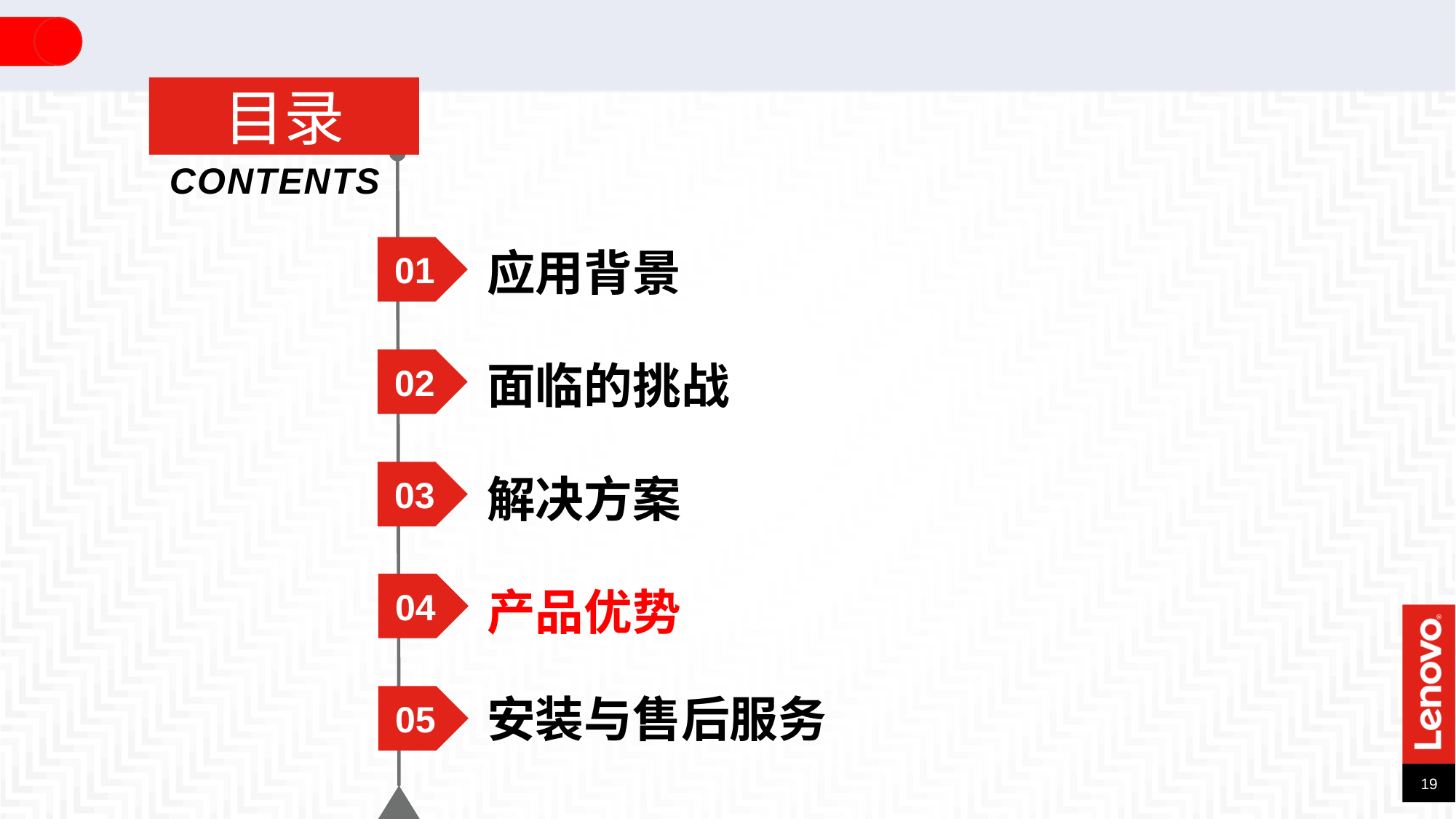

目录
CONTENTS
01
应用背景

02
面临的挑战
03
解决方案
04
产品优势
05
安装与售后服务